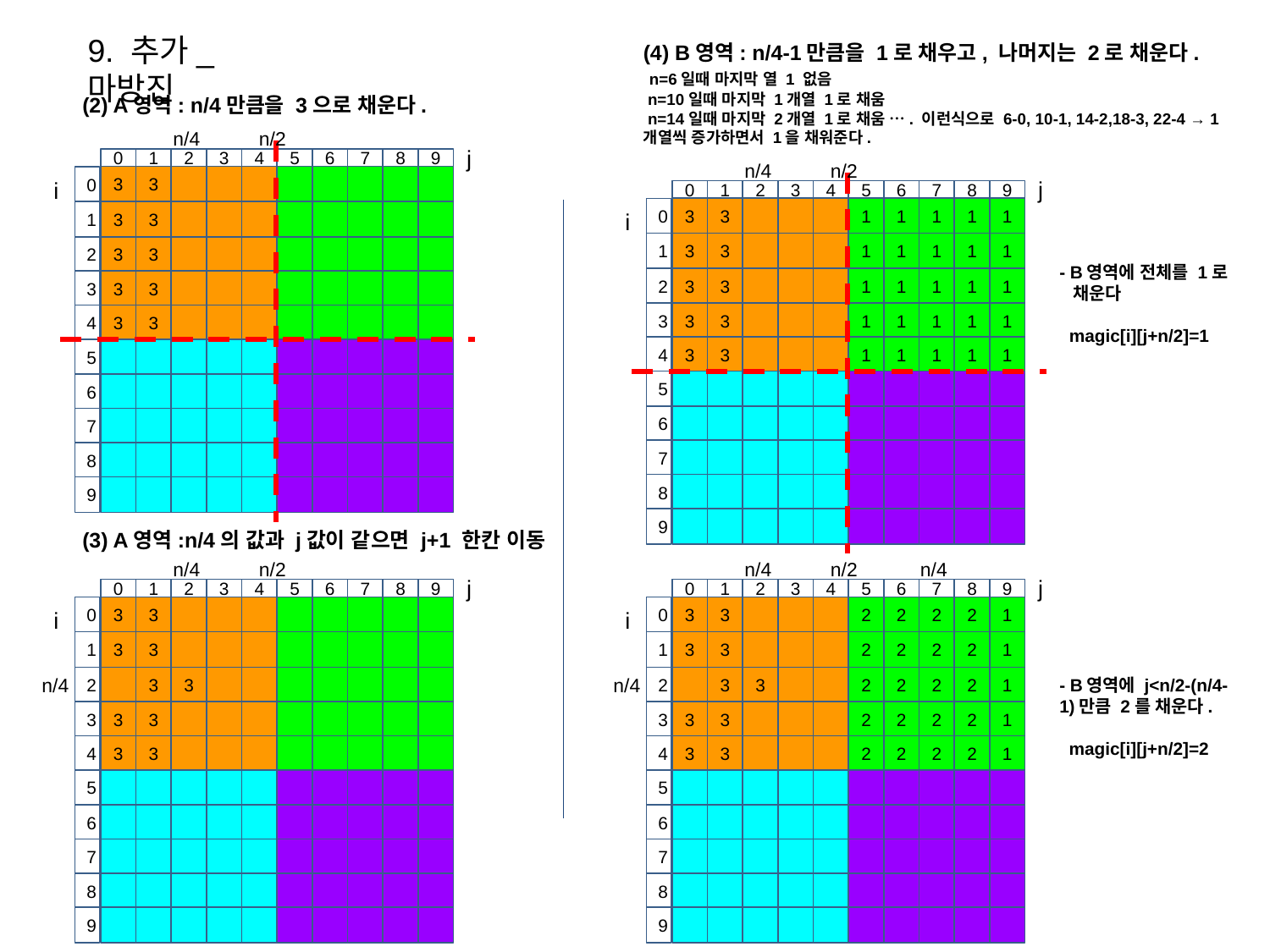

9. 추가_마방진
(4) B영역: n/4-1만큼을 1로 채우고, 나머지는 2로 채운다.
 n=6일때 마지막 열 1 없음
 n=10일때 마지막 1개열 1로 채움
 n=14일때 마지막 2개열 1로 채움 …. 이런식으로 6-0, 10-1, 14-2,18-3, 22-4 → 1개열씩 증가하면서 1을 채워준다.
(2) A영역: n/4만큼을 3으로 채운다.
n/4
n/2
j
n/4
n/2
0
1
2
3
4
5
6
7
8
9
j
i
3
3

0
0
1
2
3
4
5
6
7
8
9
i
3
3

1
1
1
1
1
0
3
3

1
3
3

1
1
1
1
1
1
3
3

2
- B영역에 전체를 1로
  채운다

  magic[i][j+n/2]=1
3
3

1
1
1
1
1
2
3
3
3

3
3
3

1
1
1
1
1
4
3
3

4
3
3

1
1
1
1
1
5

5

6

6
7

7

8

8

9

9

(3) A영역:n/4의 값과 j값이 같으면 j+1 한칸 이동
n/4
n/2
n/4
n/2
n/4
j
j
0
1
2
3
4
5
6
7
8
9
0
1
2
3
4
5
6
7
8
9
i
i
3
3

3
3

2
2
2
2
1
0
0
3
3

3
3

2
2
2
2
1
1
1
- B영역에 j<n/2-(n/4-1)만큼 2를 채운다.

  magic[i][j+n/2]=2
n/4
n/4

3
3

3
3

2
2
2
2
1
2
2
3
3
3

3
3
3

2
2
2
2
1
4
4
3
3

3
3

2
2
2
2
1
5
5

6
6
7

7

8
8

9
9